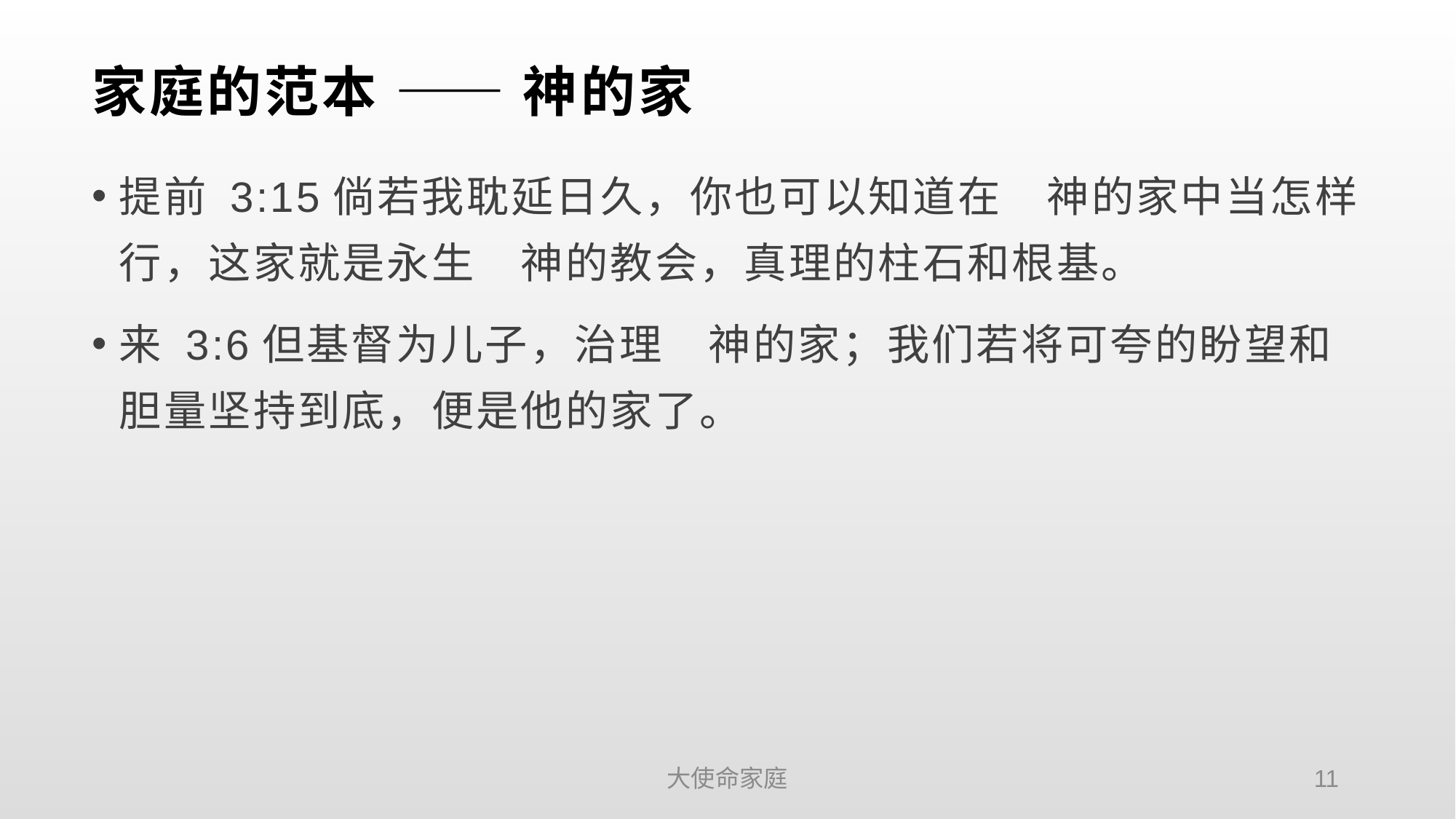

# 家庭的范本 —— 神的家
提前 3:15倘若我耽延日久，你也可以知道在　神的家中当怎样行，这家就是永生　神的教会，真理的柱石和根基。
来 3:6但基督为儿子，治理　神的家；我们若将可夸的盼望和胆量坚持到底，便是他的家了。
大使命家庭
11